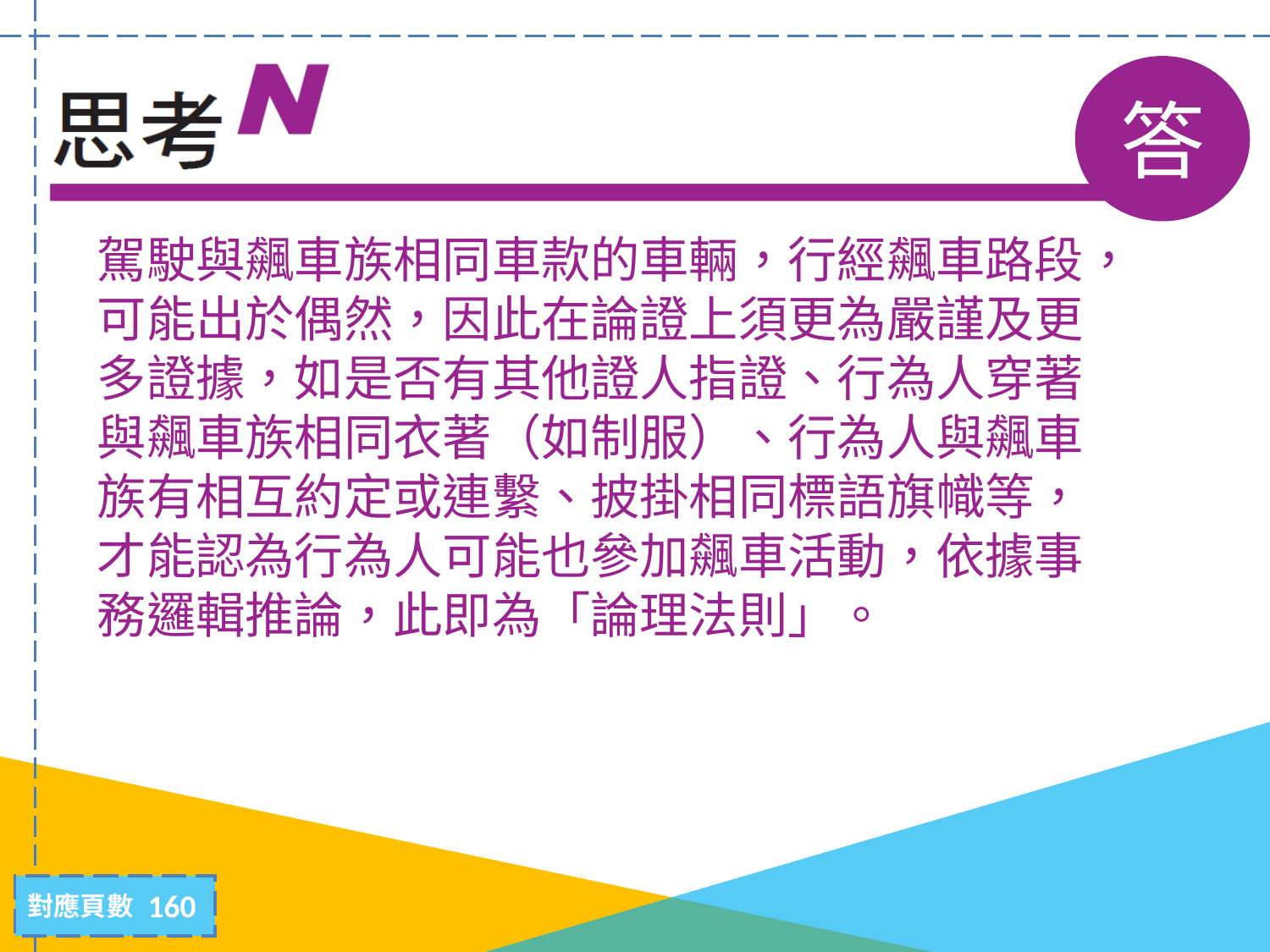

答
駕駛與飆車族相同車款的車輛，行經飆車路段，可能出於偶然，因此在論證上須更為嚴謹及更多證據，如是否有其他證人指證、行為人穿著與飆車族相同衣著（如制服）、行為人與飆車族有相互約定或連繫、披掛相同標語旗幟等，才能認為行為人可能也參加飆車活動，依據事務邏輯推論，此即為「論理法則」。
160